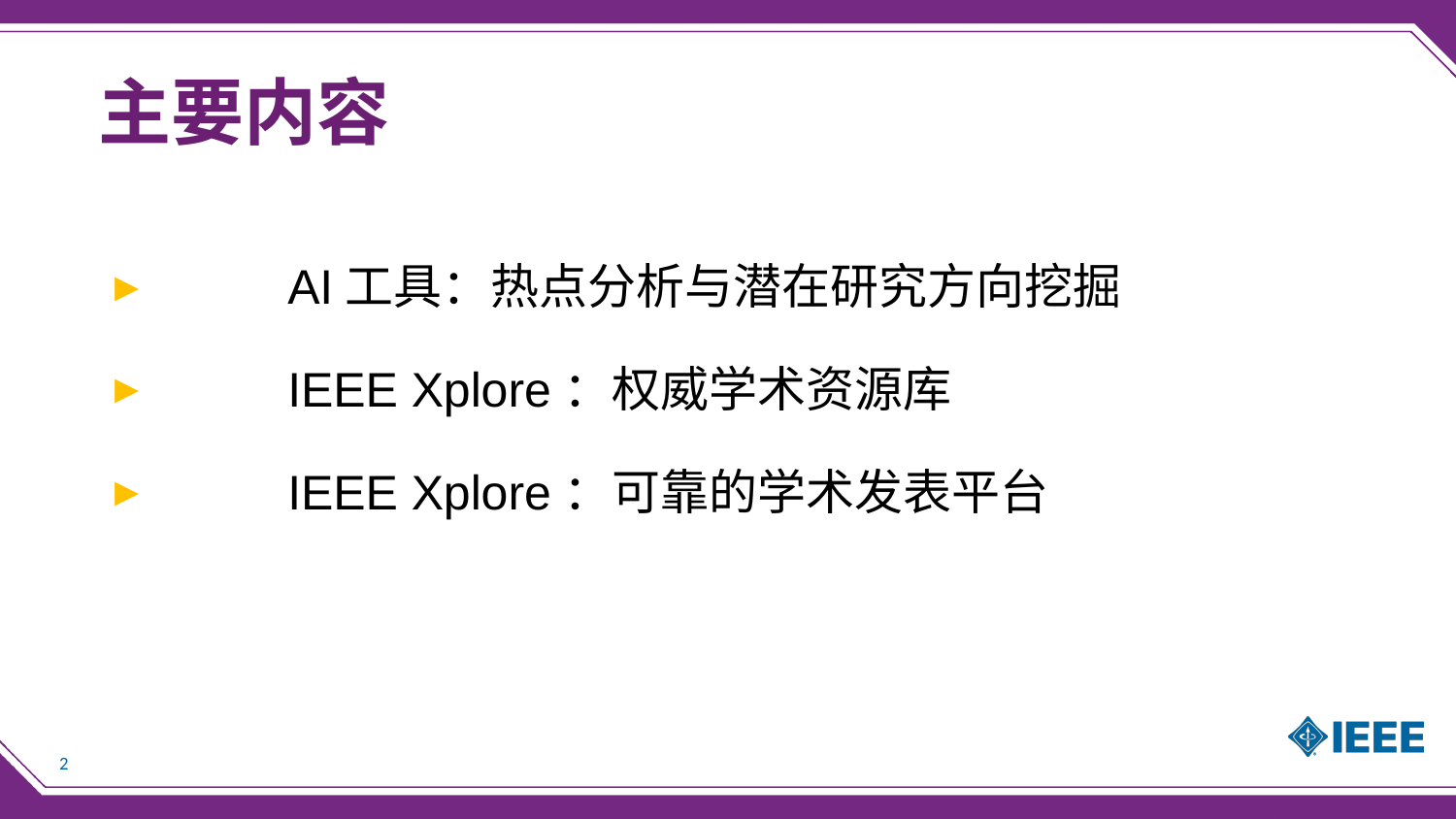

# 主要内容
	AI工具：热点分析与潜在研究方向挖掘
	IEEE Xplore：权威学术资源库
	IEEE Xplore：可靠的学术发表平台
2